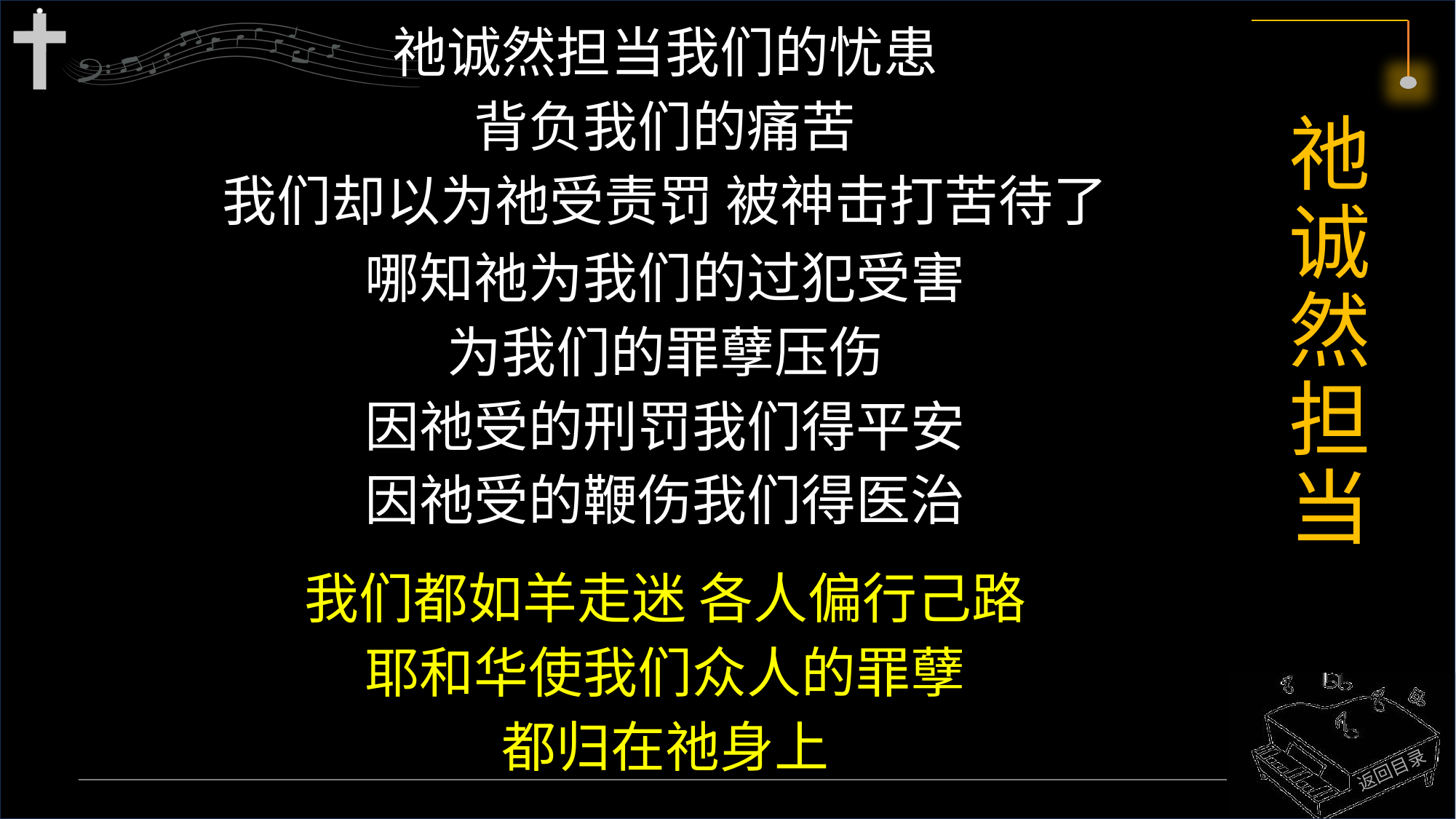

祂诚然担当我们的忧患
背负我们的痛苦
我们却以为祂受责罚 被神击打苦待了
哪知祂为我们的过犯受害
为我们的罪孽压伤
因祂受的刑罚我们得平安
因祂受的鞭伤我们得医治
我们都如羊走迷 各人偏行己路
耶和华使我们众人的罪孽
都归在祂身上
# 祂诚然担当